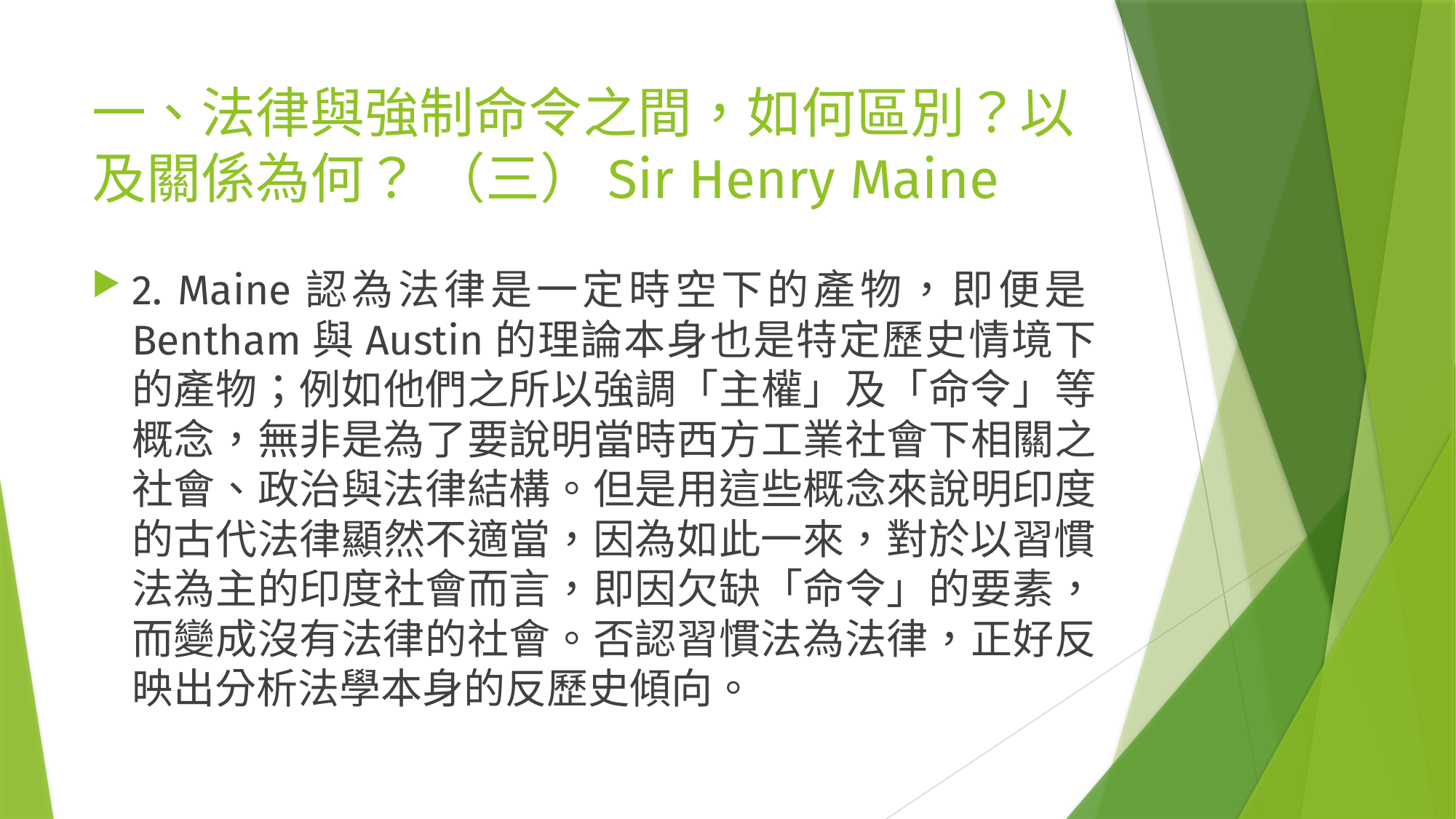

# 一、法律與強制命令之間，如何區別？以及關係為何？ （三）Sir Henry Maine
2. Maine認為法律是一定時空下的產物，即便是Bentham與Austin的理論本身也是特定歷史情境下的產物；例如他們之所以強調「主權」及「命令」等概念，無非是為了要說明當時西方工業社會下相關之社會、政治與法律結構。但是用這些概念來說明印度的古代法律顯然不適當，因為如此一來，對於以習慣法為主的印度社會而言，即因欠缺「命令」的要素，而變成沒有法律的社會。否認習慣法為法律，正好反映出分析法學本身的反歷史傾向。